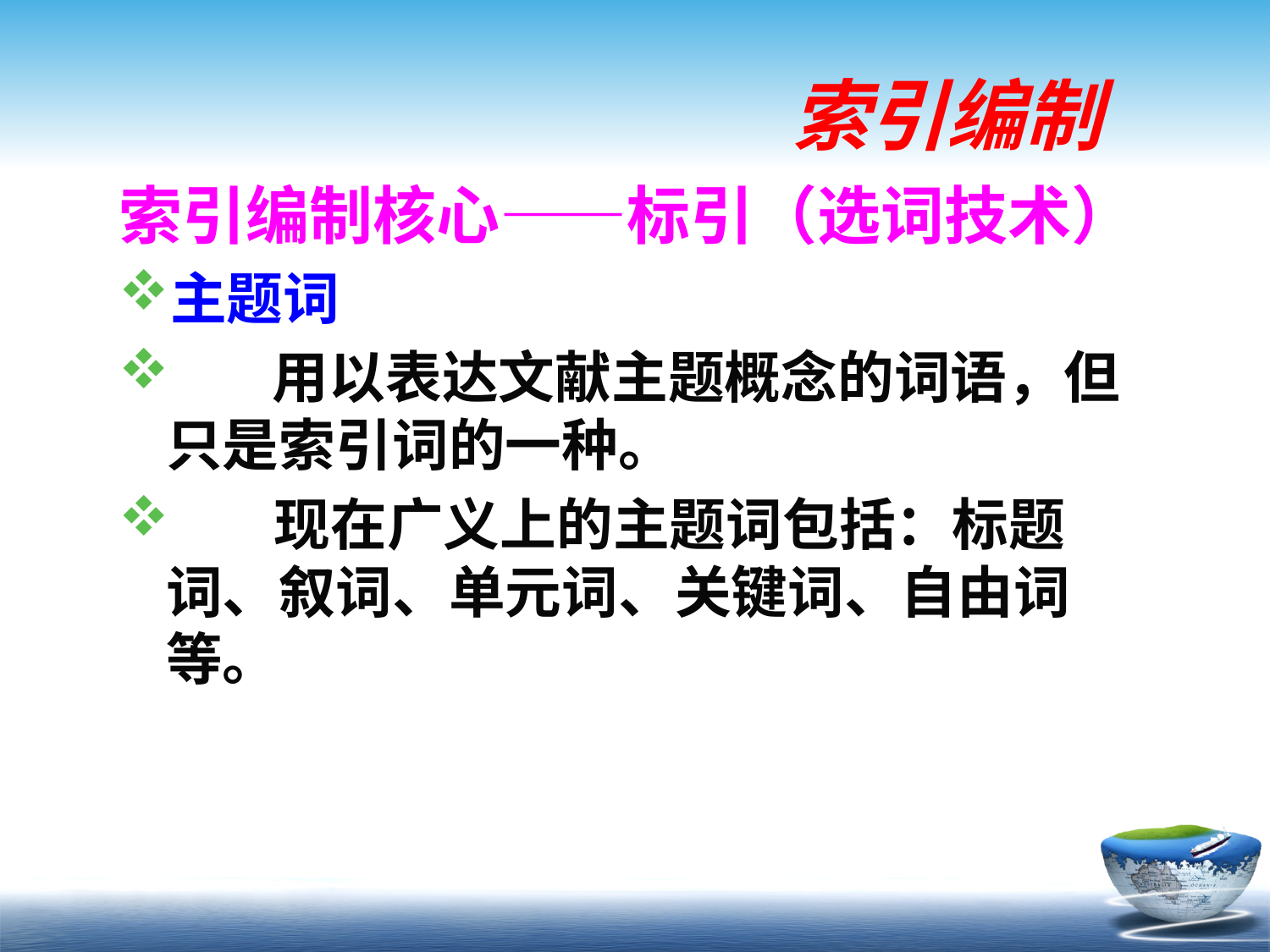

# 索引编制
索引编制核心——标引（选词技术）
主题词
       用以表达文献主题概念的词语，但只是索引词的一种。
       现在广义上的主题词包括：标题词、叙词、单元词、关键词、自由词等。